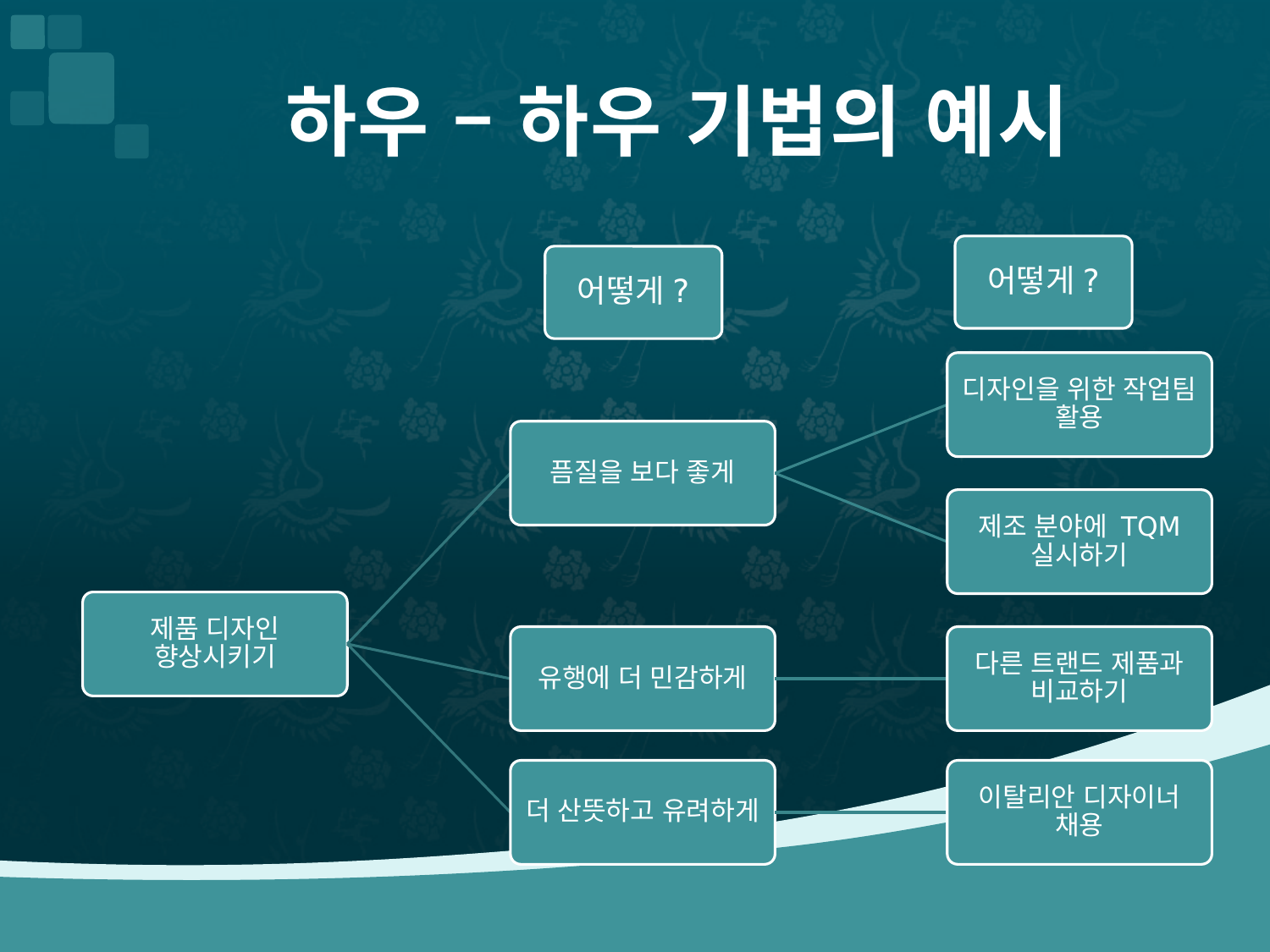

# 하우 – 하우 기법의 예시
제품 디자인 향상시키기

픔질을 보다 좋게

디자인을 위한 작업팀 활용

제조 분야에 TQM 실시하기

유행에 더 민감하게

다른 트랜드 제품과 비교하기

더 산뜻하고 유려하게

이탈리안 디자이너 채용
어떻게?
어떻게?